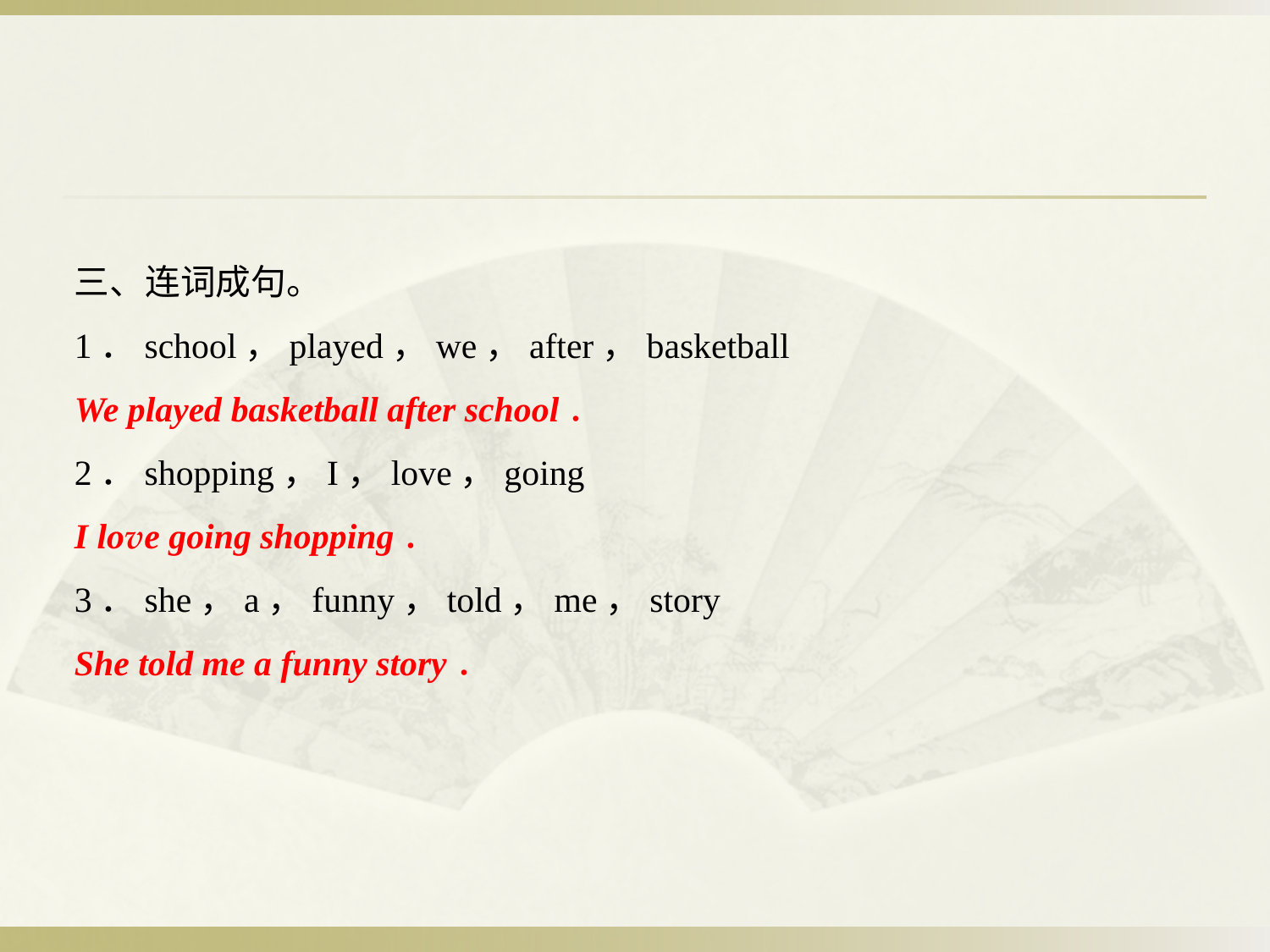

三、连词成句。
1．school，played，we，after，basketball
We played basketball after school．
2．shopping，I，love，going
I love going shopping．
3．she，a，funny，told，me，story
She told me a funny story．